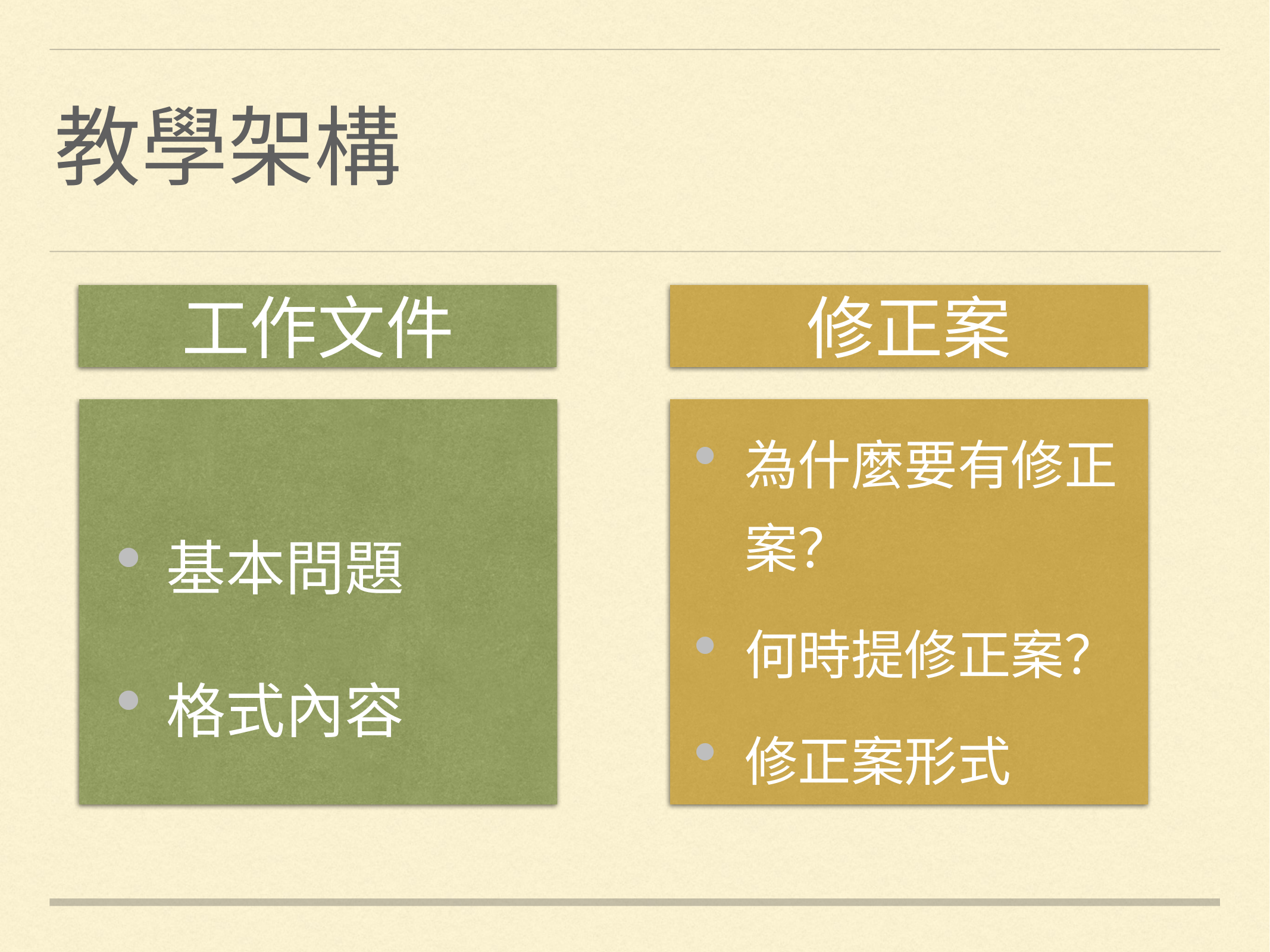

# 教學架構
工作文件
修正案

為什麼要有修正案？
何時提修正案？
修正案形式

基本問題
格式內容